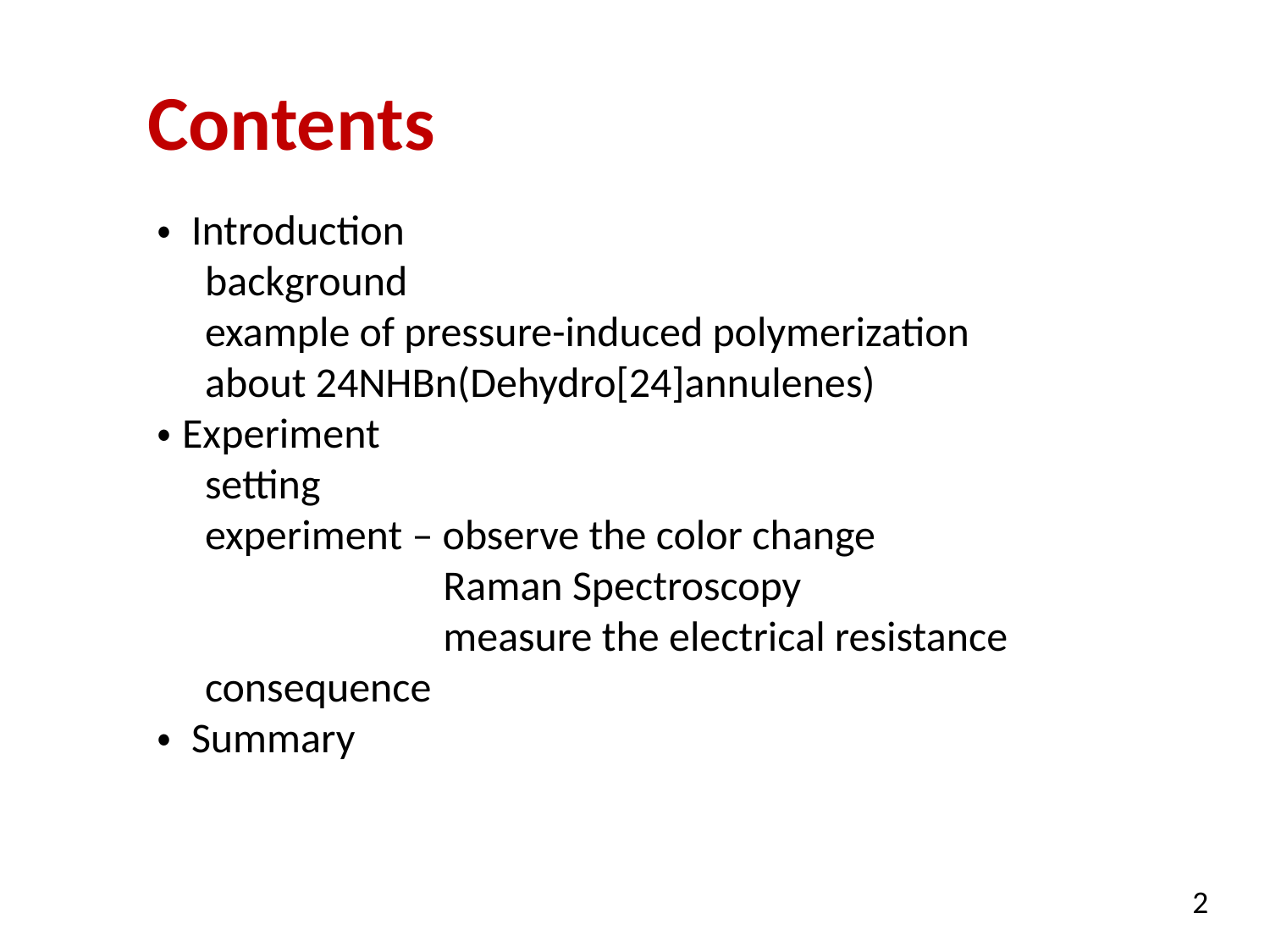

Contents
・ Introduction
     background
     example of pressure-induced polymerization
     about 24NHBn(Dehydro[24]annulenes)
・Experiment
     setting
     experiment – observe the color change
                              Raman Spectroscopy
                              measure the electrical resistance
     consequence
・ Summary

2